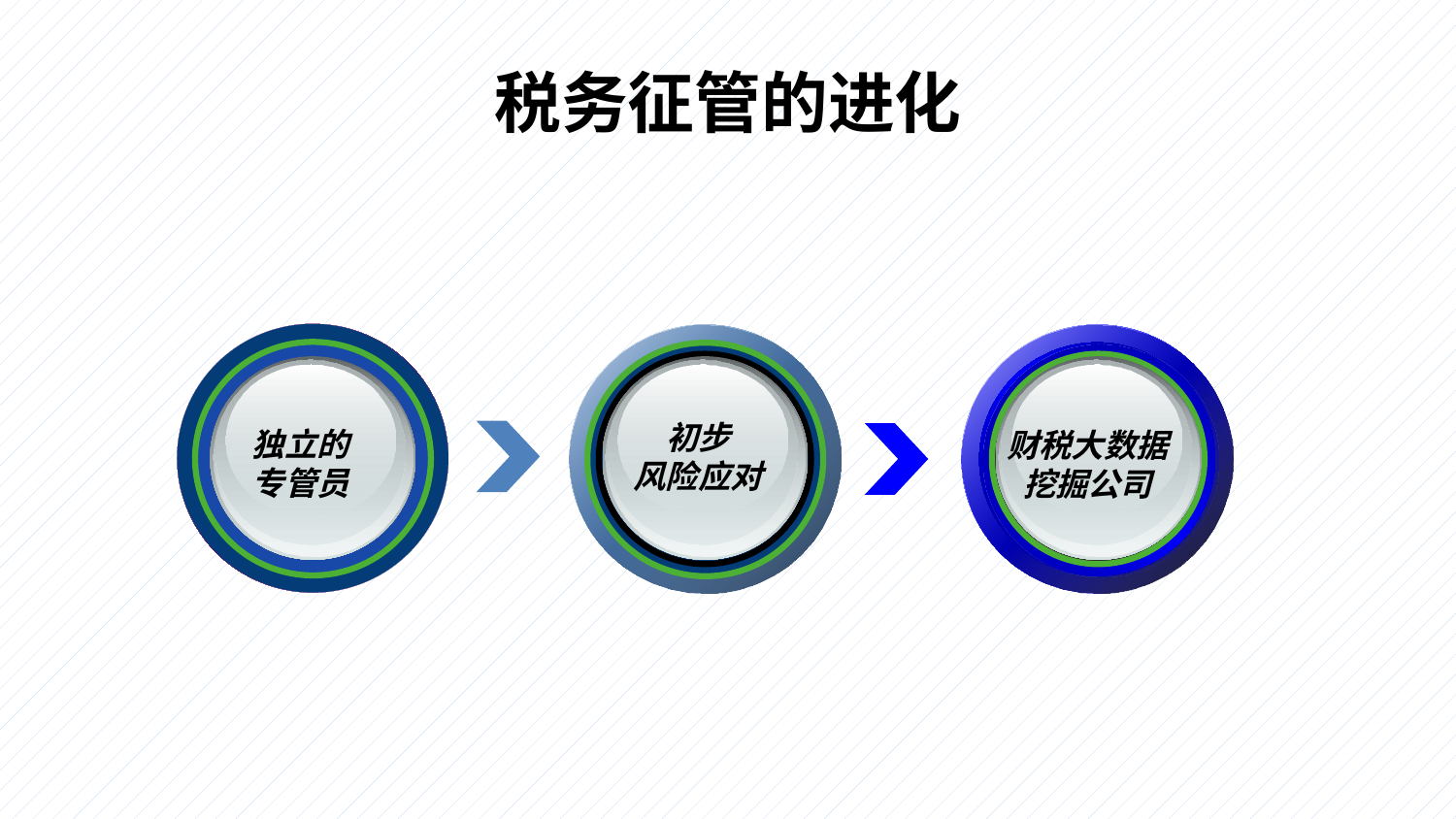

# 税务征管的进化

独立的
专管员

初步
风险应对
财税大数据
挖掘公司